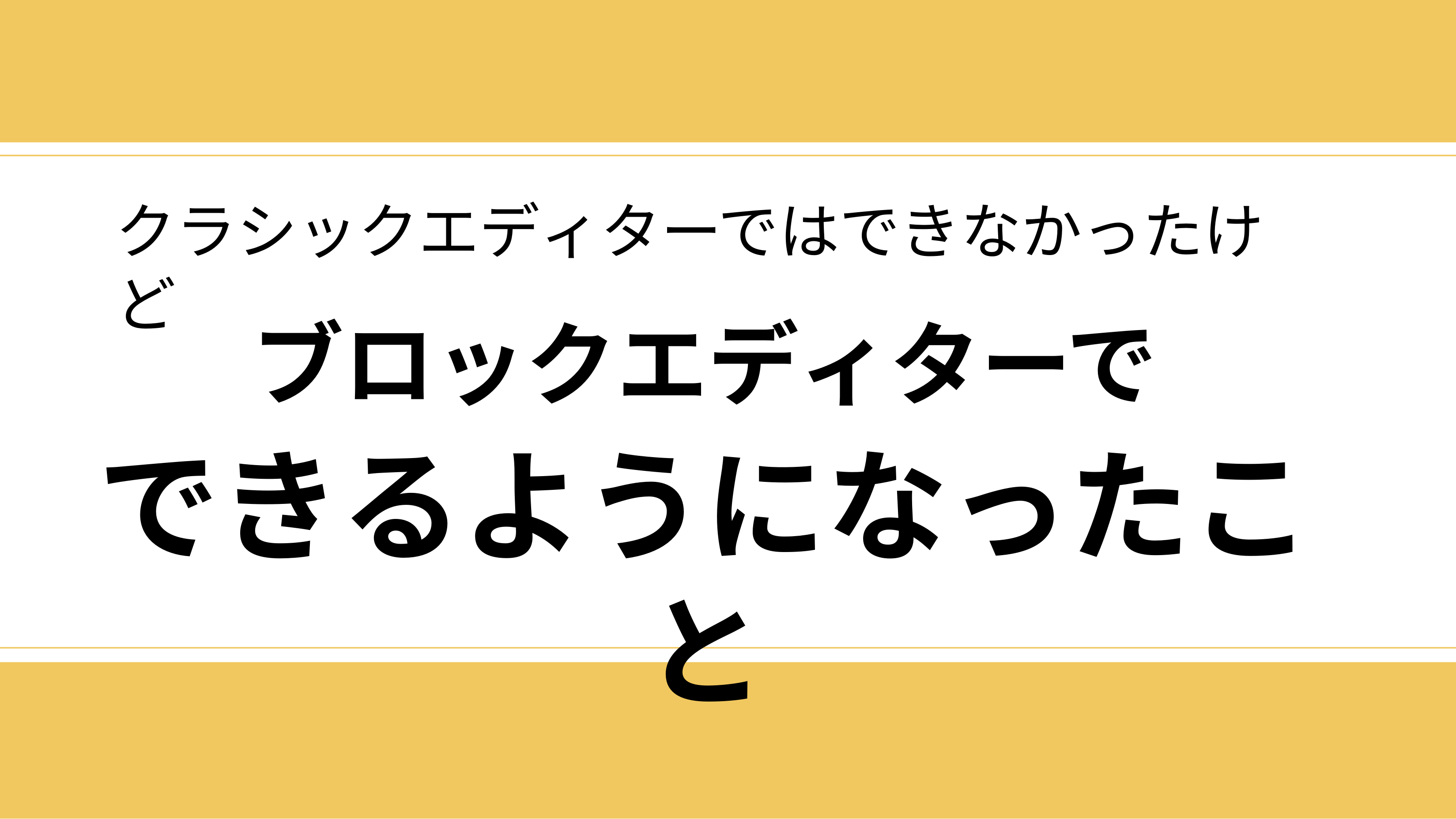

クラシックエディターではできなかったけど
ブロックエディターで
できるようになったこと